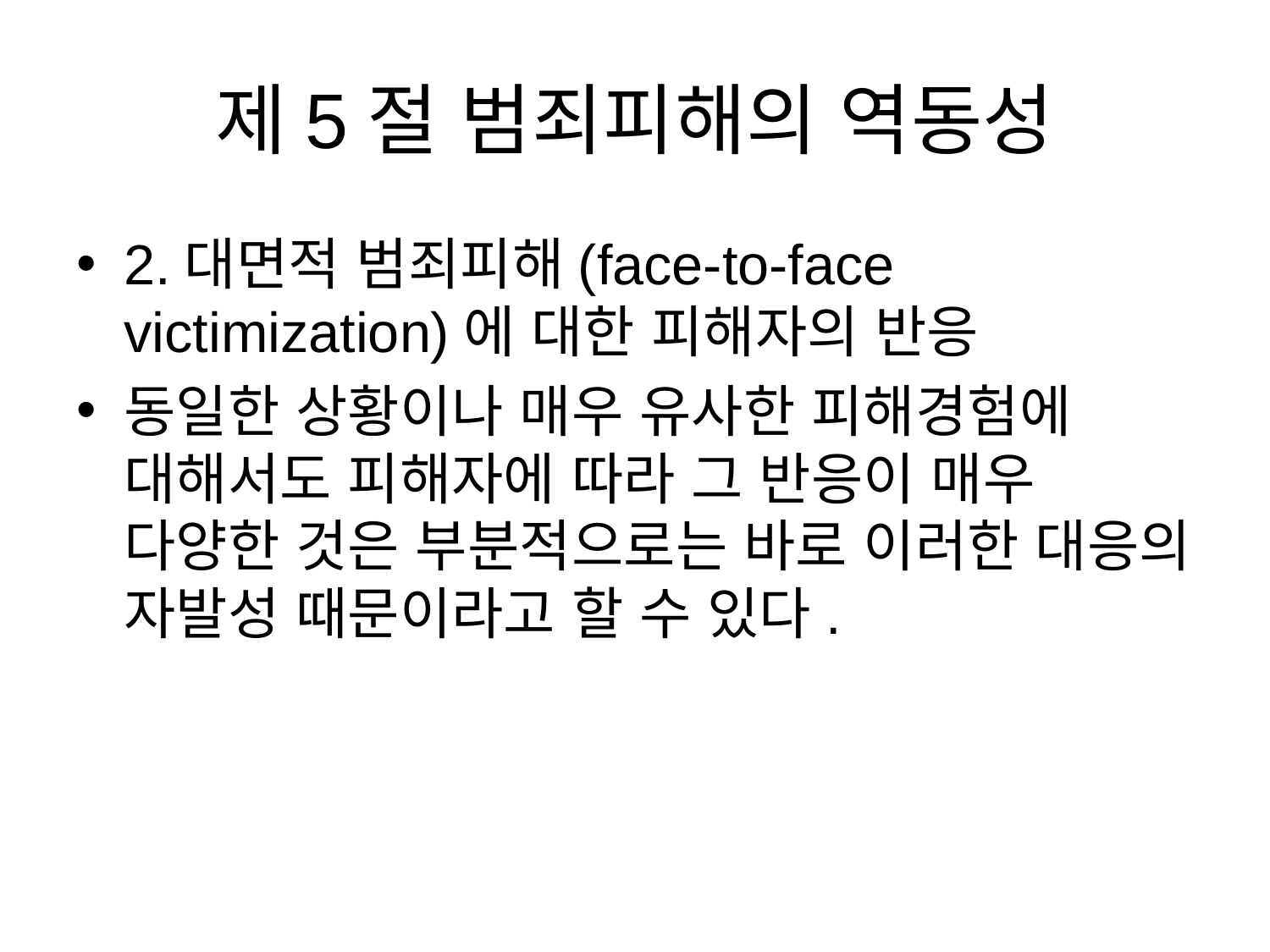

# 제5절 범죄피해의 역동성
2.대면적 범죄피해(face-to-face victimization)에 대한 피해자의 반응
동일한 상황이나 매우 유사한 피해경험에 대해서도 피해자에 따라 그 반응이 매우 다양한 것은 부분적으로는 바로 이러한 대응의 자발성 때문이라고 할 수 있다.